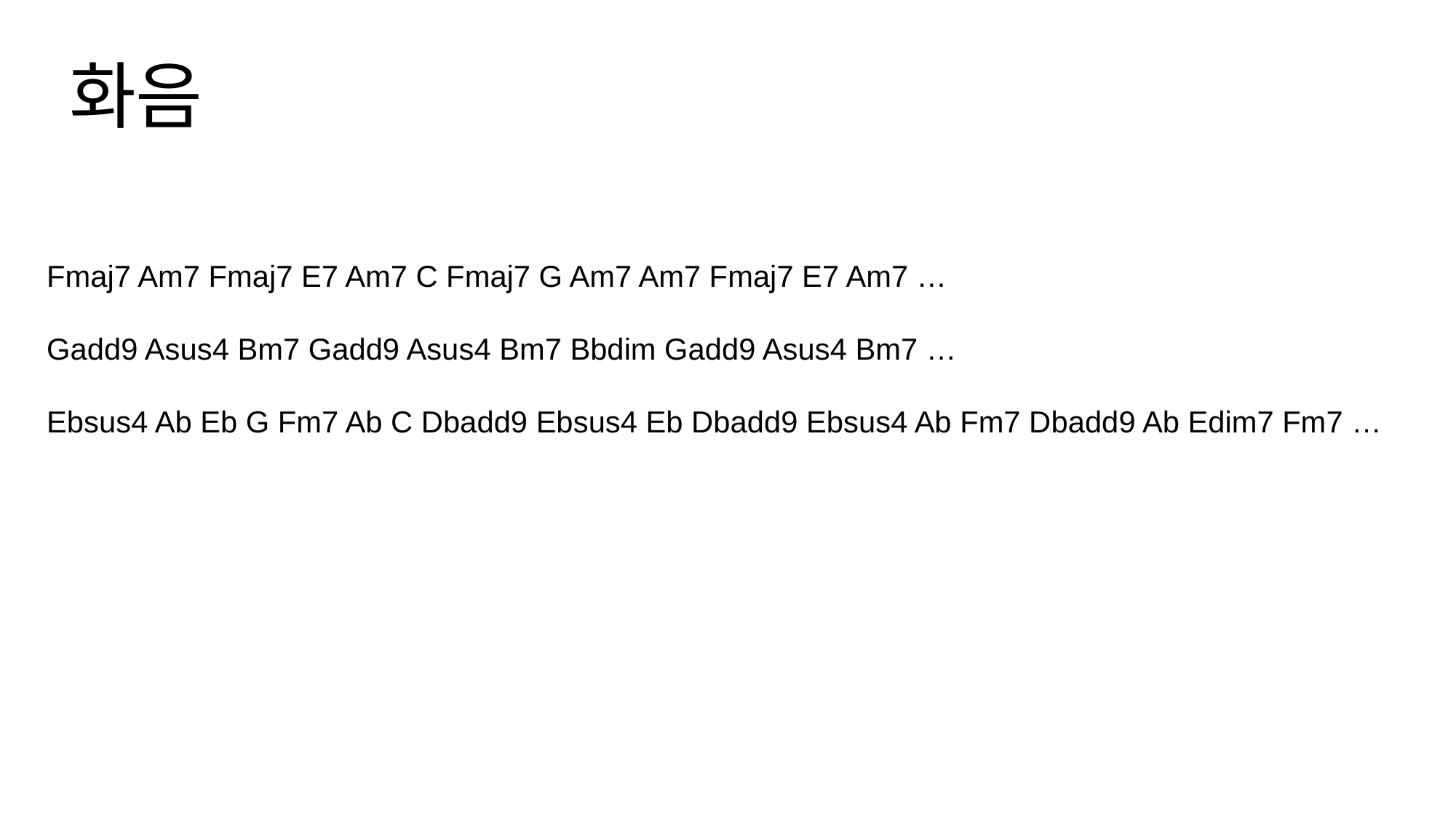

화음
Fmaj7 Am7 Fmaj7 E7 Am7 C Fmaj7 G Am7 Am7 Fmaj7 E7 Am7 …

Gadd9 Asus4 Bm7 Gadd9 Asus4 Bm7 Bbdim Gadd9 Asus4 Bm7 …

Ebsus4 Ab Eb G Fm7 Ab C Dbadd9 Ebsus4 Eb Dbadd9 Ebsus4 Ab Fm7 Dbadd9 Ab Edim7 Fm7 …